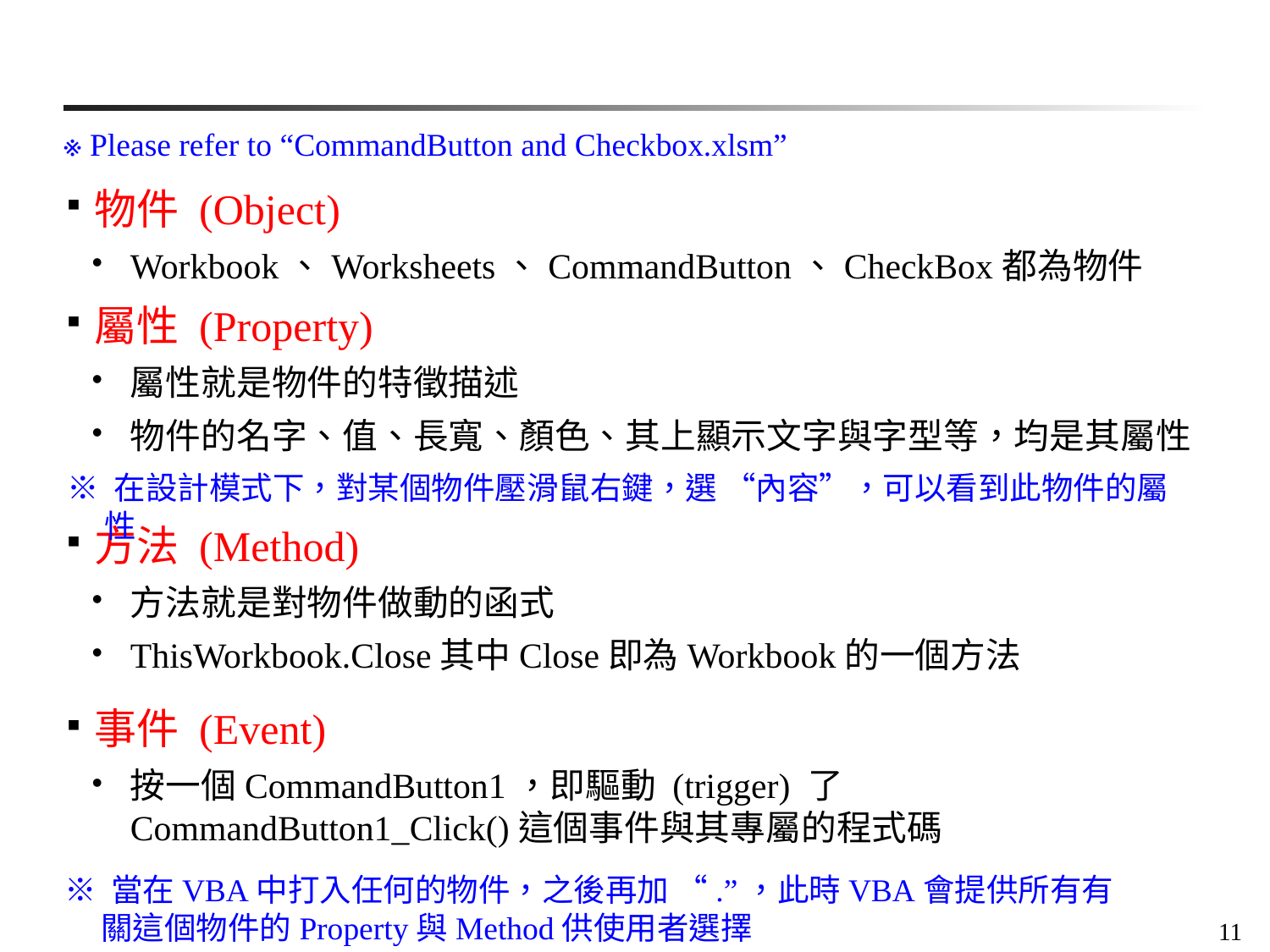

※ Please refer to “CommandButton and Checkbox.xlsm”
物件 (Object)
Workbook、Worksheets、CommandButton、CheckBox都為物件

屬性 (Property)
屬性就是物件的特徵描述
物件的名字、值、長寬、顏色、其上顯示文字與字型等，均是其屬性

※ 在設計模式下，對某個物件壓滑鼠右鍵，選 “內容”，可以看到此物件的屬性
方法 (Method)
方法就是對物件做動的函式
ThisWorkbook.Close其中Close即為Workbook的一個方法

事件 (Event)
按一個CommandButton1，即驅動 (trigger) 了CommandButton1_Click()這個事件與其專屬的程式碼
※ 當在VBA中打入任何的物件，之後再加 “.”，此時VBA會提供所有有關這個物件的Property與Method供使用者選擇
11